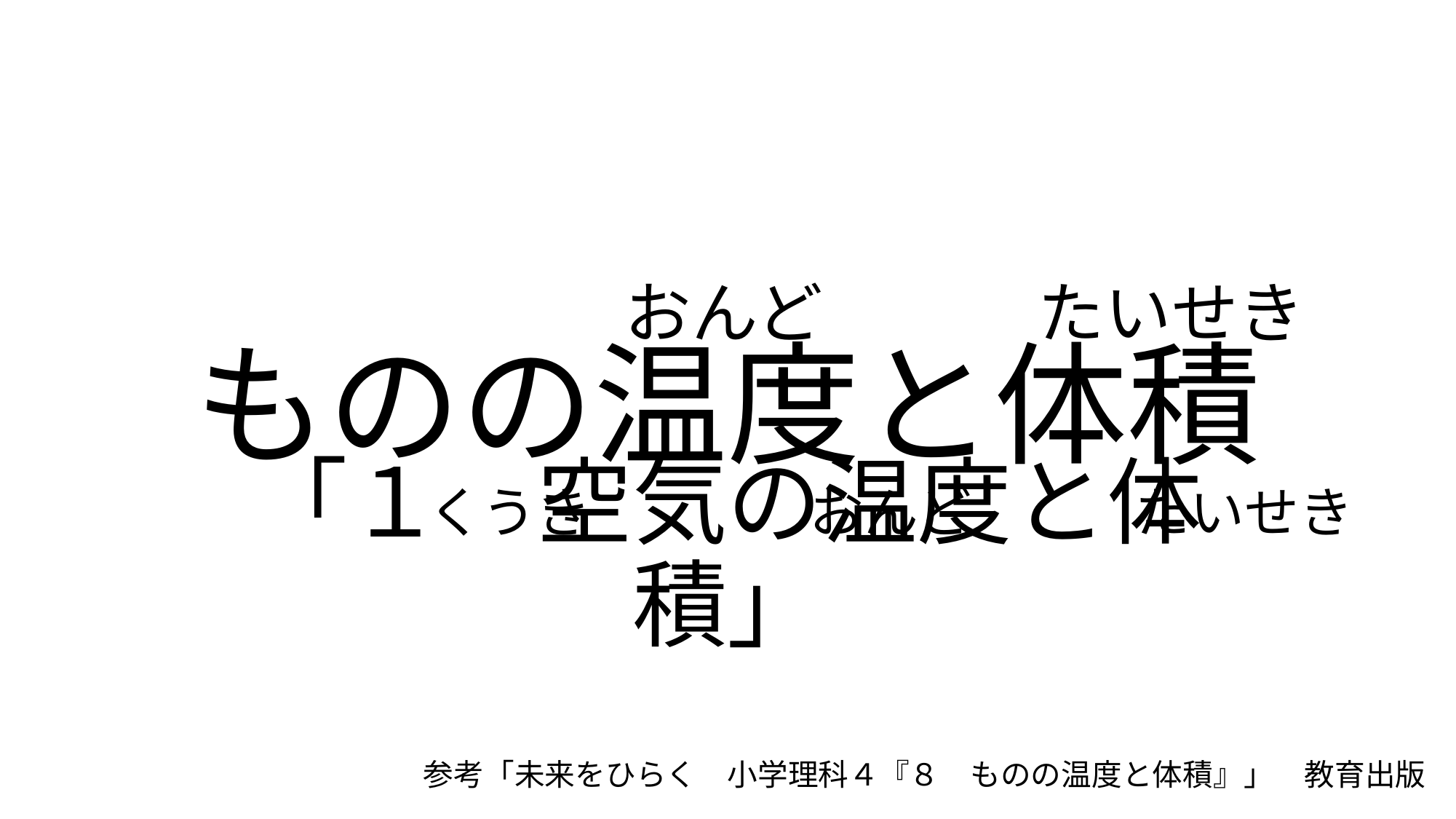

# ものの温度と体積
おんど　　　 たいせき
　　
「１　空気の温度と体積」
くうき　　　　おんど　　　たいせき
参考「未来をひらく　小学理科４『８　ものの温度と体積』」　教育出版